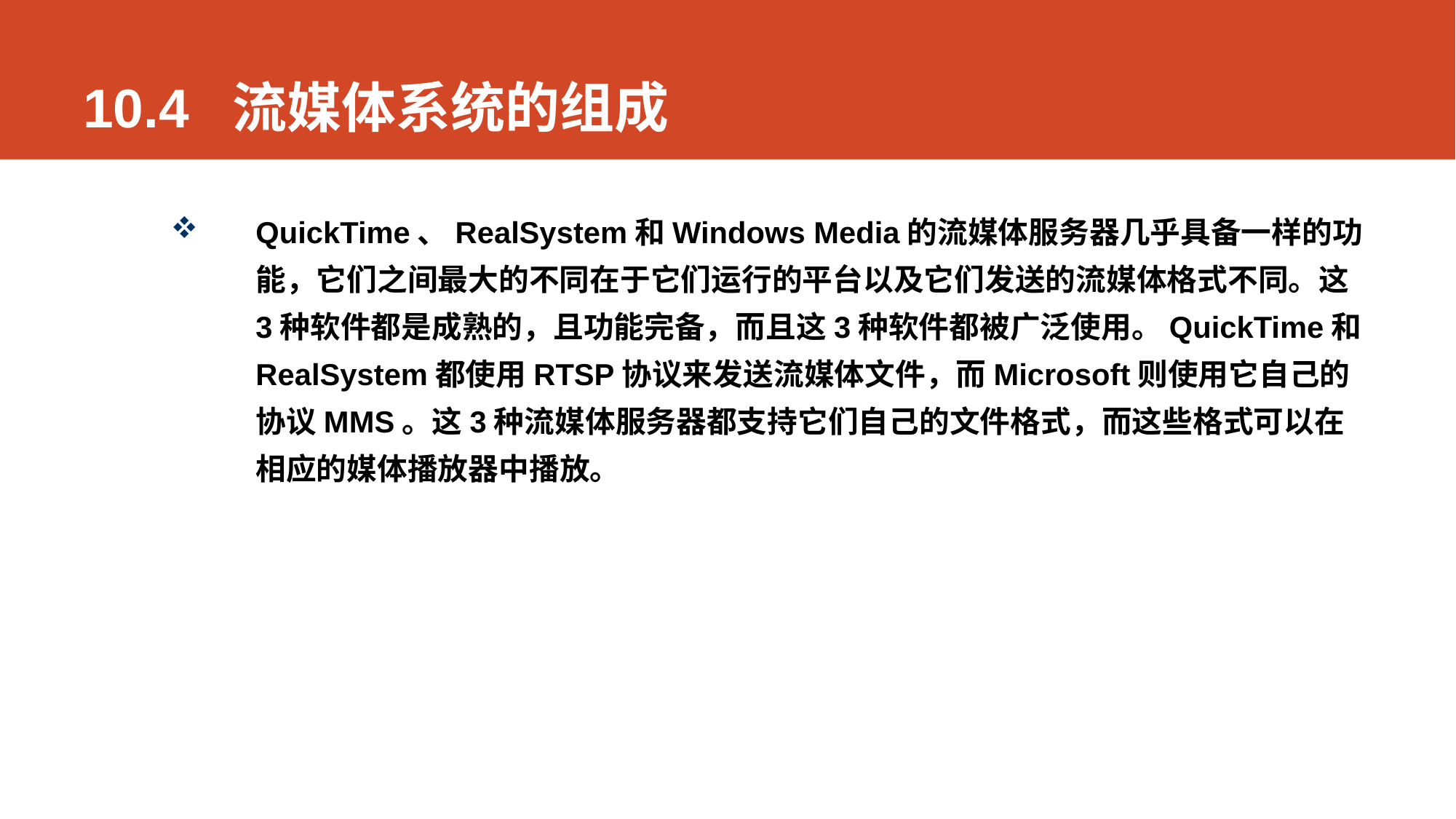

# 10.4  流媒体系统的组成
QuickTime、RealSystem和Windows Media的流媒体服务器几乎具备一样的功能，它们之间最大的不同在于它们运行的平台以及它们发送的流媒体格式不同。这3种软件都是成熟的，且功能完备，而且这3种软件都被广泛使用。QuickTime和RealSystem都使用RTSP协议来发送流媒体文件，而Microsoft则使用它自己的协议MMS。这3种流媒体服务器都支持它们自己的文件格式，而这些格式可以在相应的媒体播放器中播放。